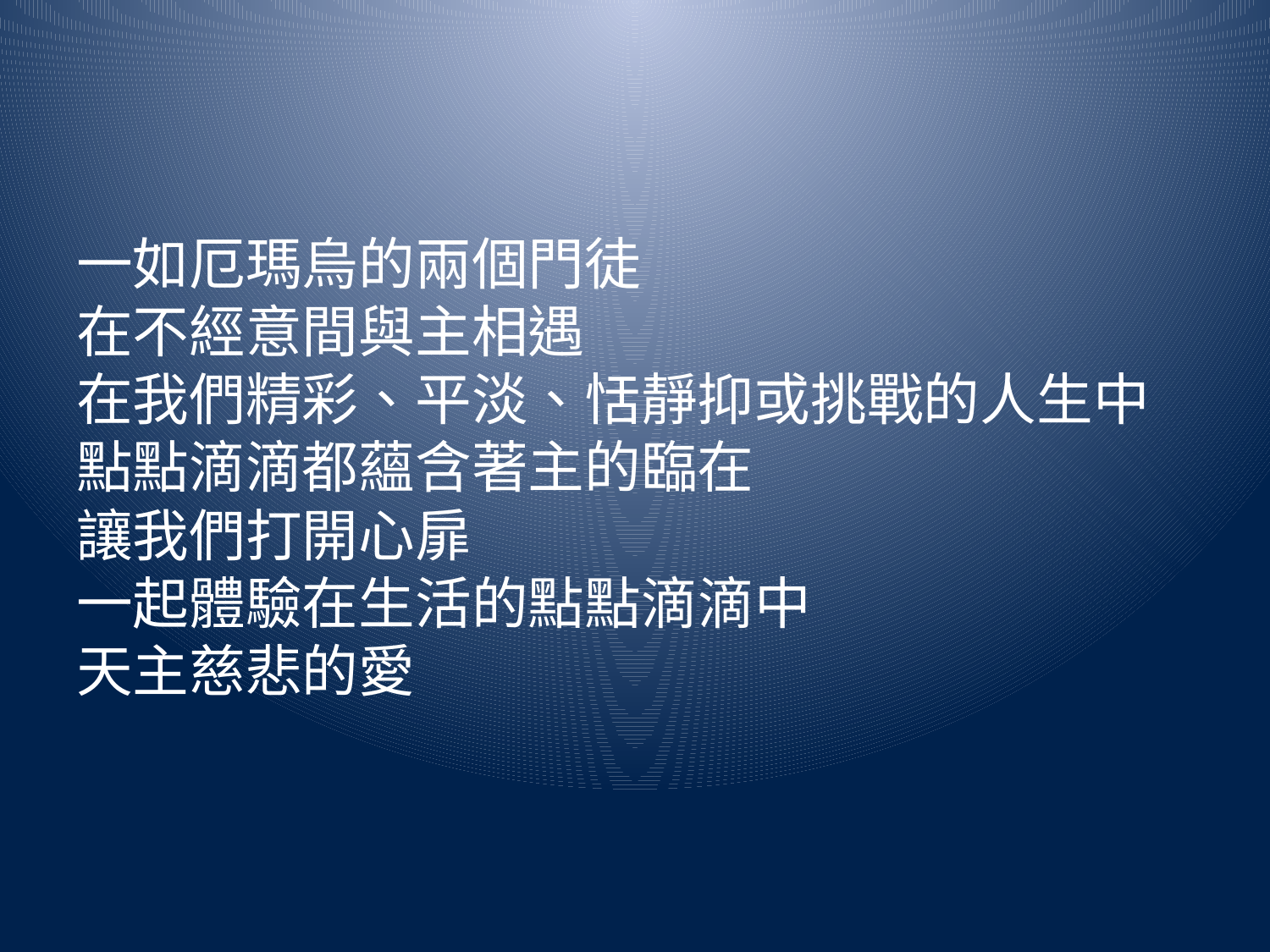

#
一如厄瑪烏的兩個門徒
在不經意間與主相遇
在我們精彩、平淡、恬靜抑或挑戰的人生中
點點滴滴都蘊含著主的臨在
讓我們打開心扉
一起體驗在生活的點點滴滴中
天主慈悲的愛